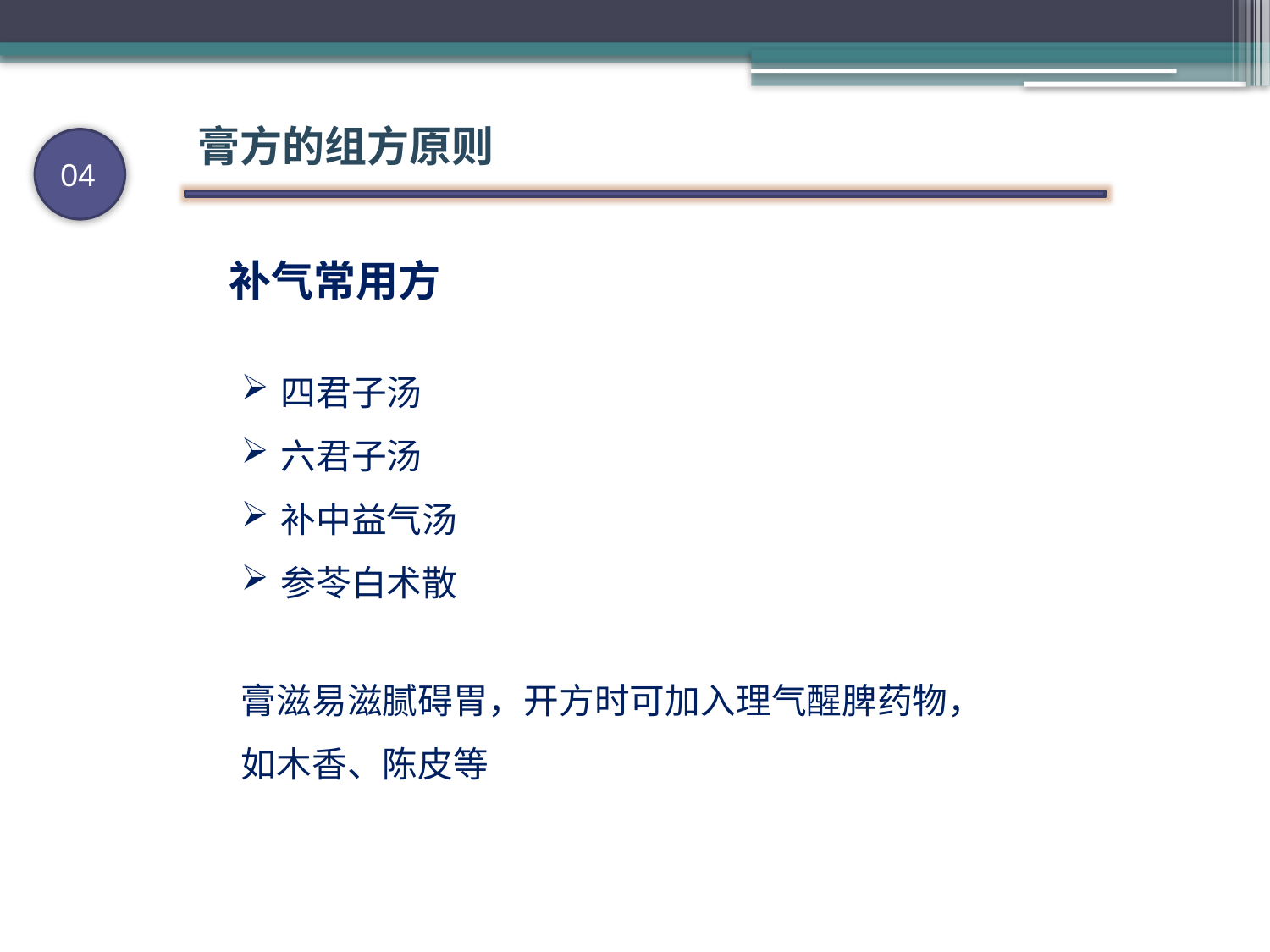

膏方的组方原则
04

补气常用方
四君子汤
六君子汤
补中益气汤
参苓白术散
膏滋易滋腻碍胃，开方时可加入理气醒脾药物，如木香、陈皮等